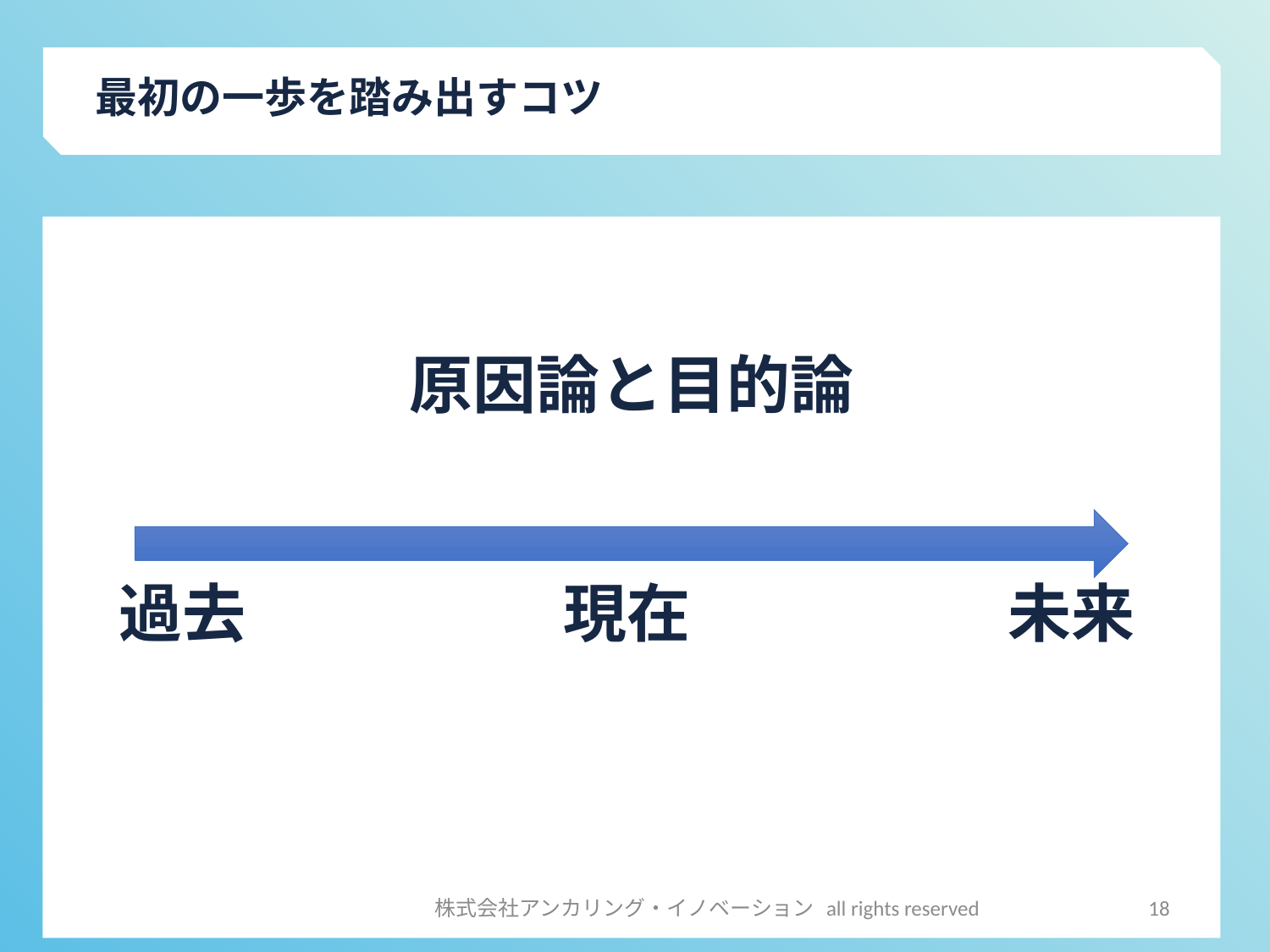

最初の一歩を踏み出すコツ

原因論と目的論

　過去　　　　　現在　　　　　未来過去去

株式会社アンカリング・イノベーション all rights reserved
18